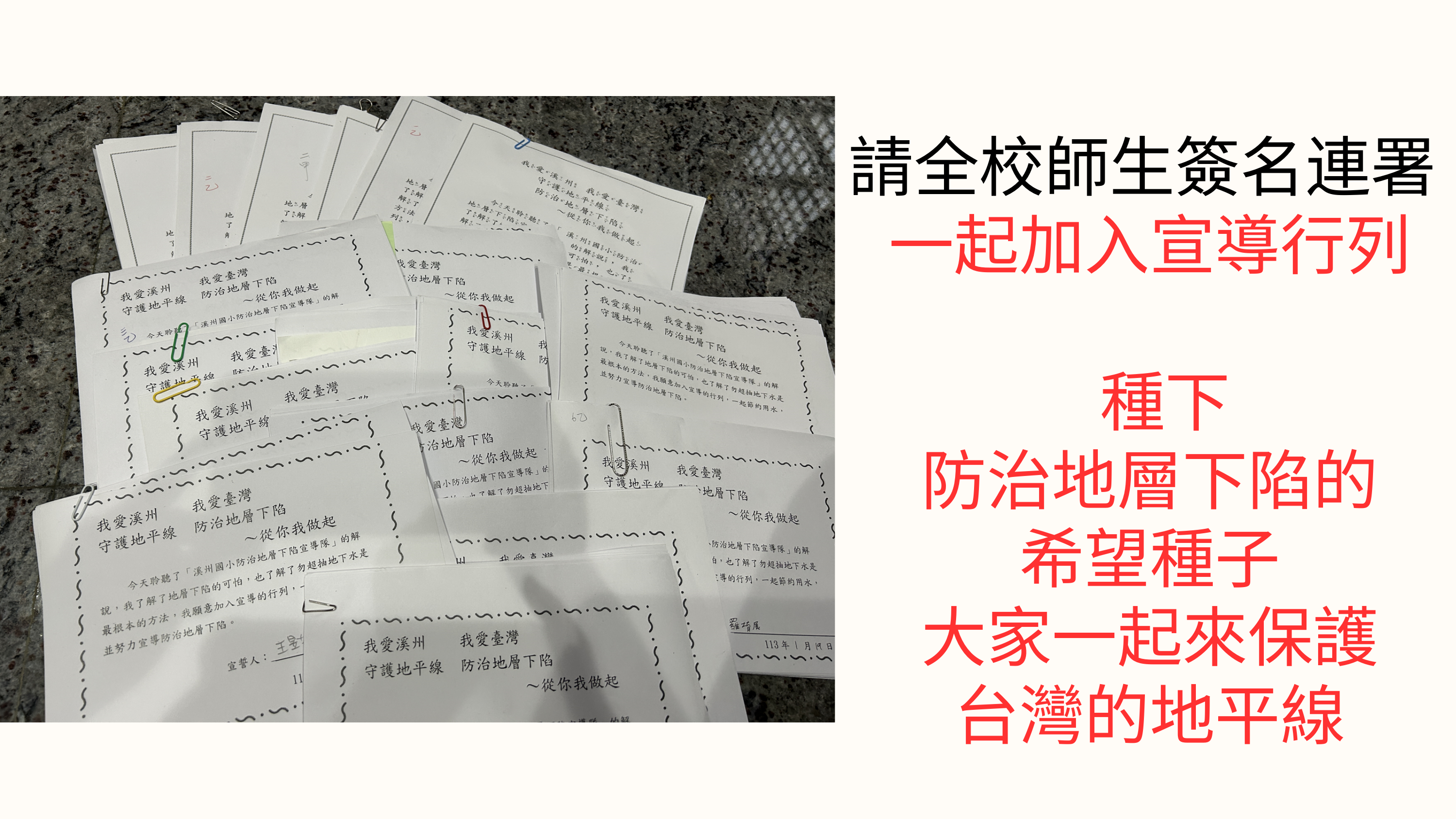

請全校師生簽名連署
一起加入宣導行列

 種下
防治地層下陷的
希望種子
大家一起來保護
台灣的地平線